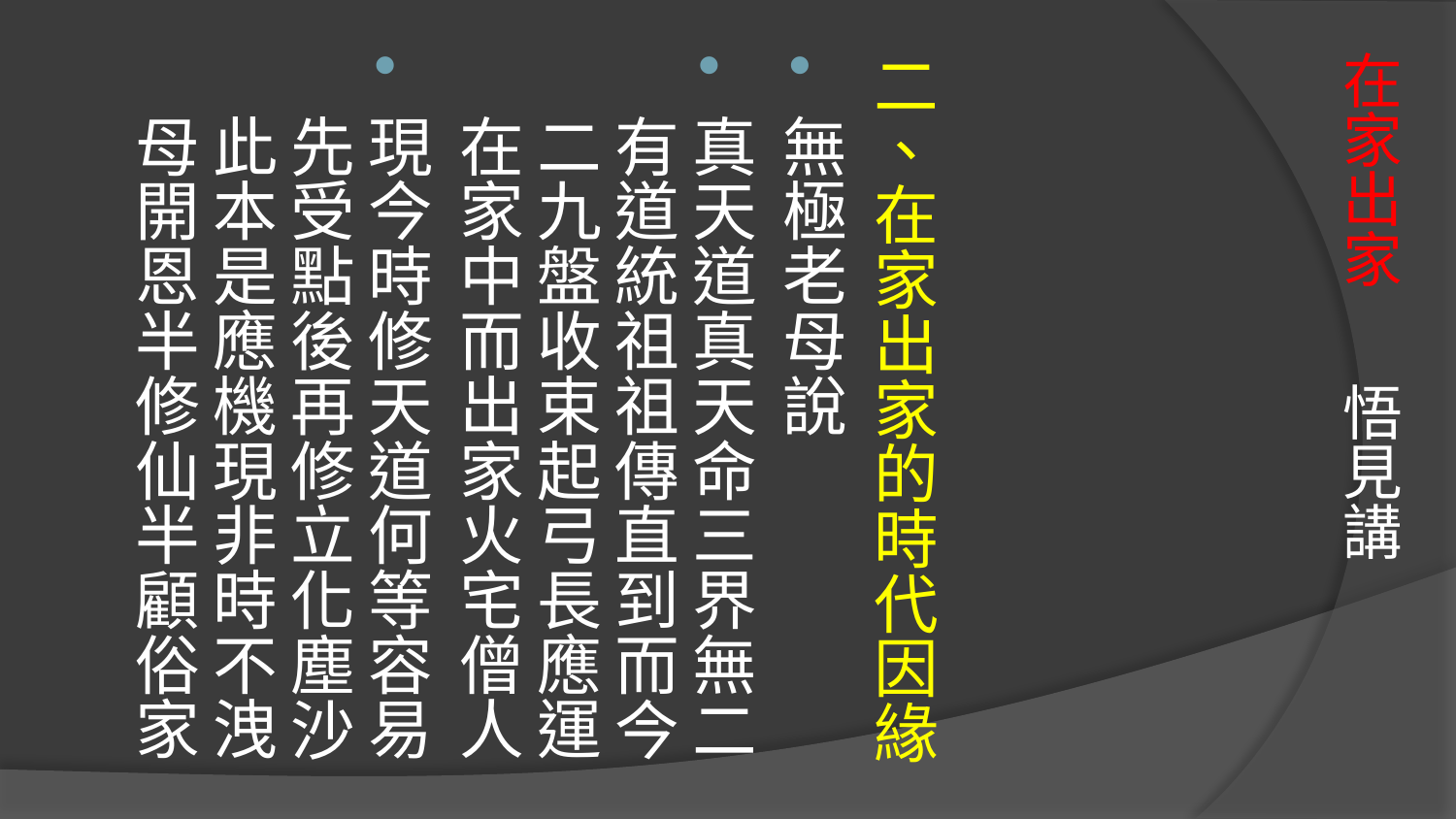

二、在家出家的時代因緣
無極老母說
真天道真天命三界無二 有道統祖祖傳直到而今二九盤收束起弓長應運 在家中而出家火宅僧人
現今時修天道何等容易 先受點後再修立化塵沙此本是應機現非時不洩 母開恩半修仙半顧俗家

# 在家出家       悟見講